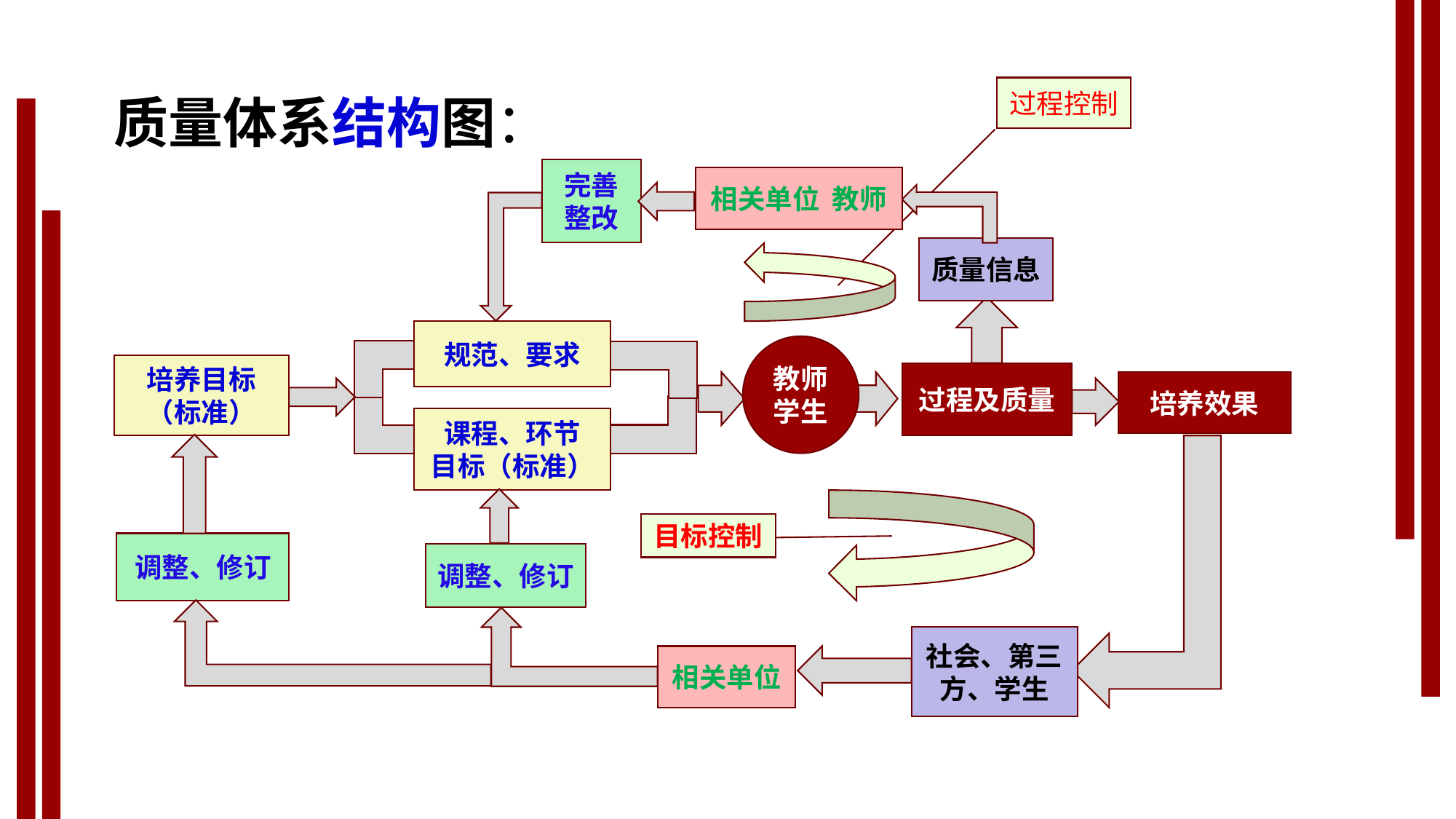

质量体系结构图：
过程控制
完善整改

相关单位  教师

质量信息

规范、要求
教师
学生

培养目标（标准）
过程及质量

培养效果

课程、环节
目标（标准）

调整、修订
调整、修订

社会、第三方、学生
相关单位

目标控制